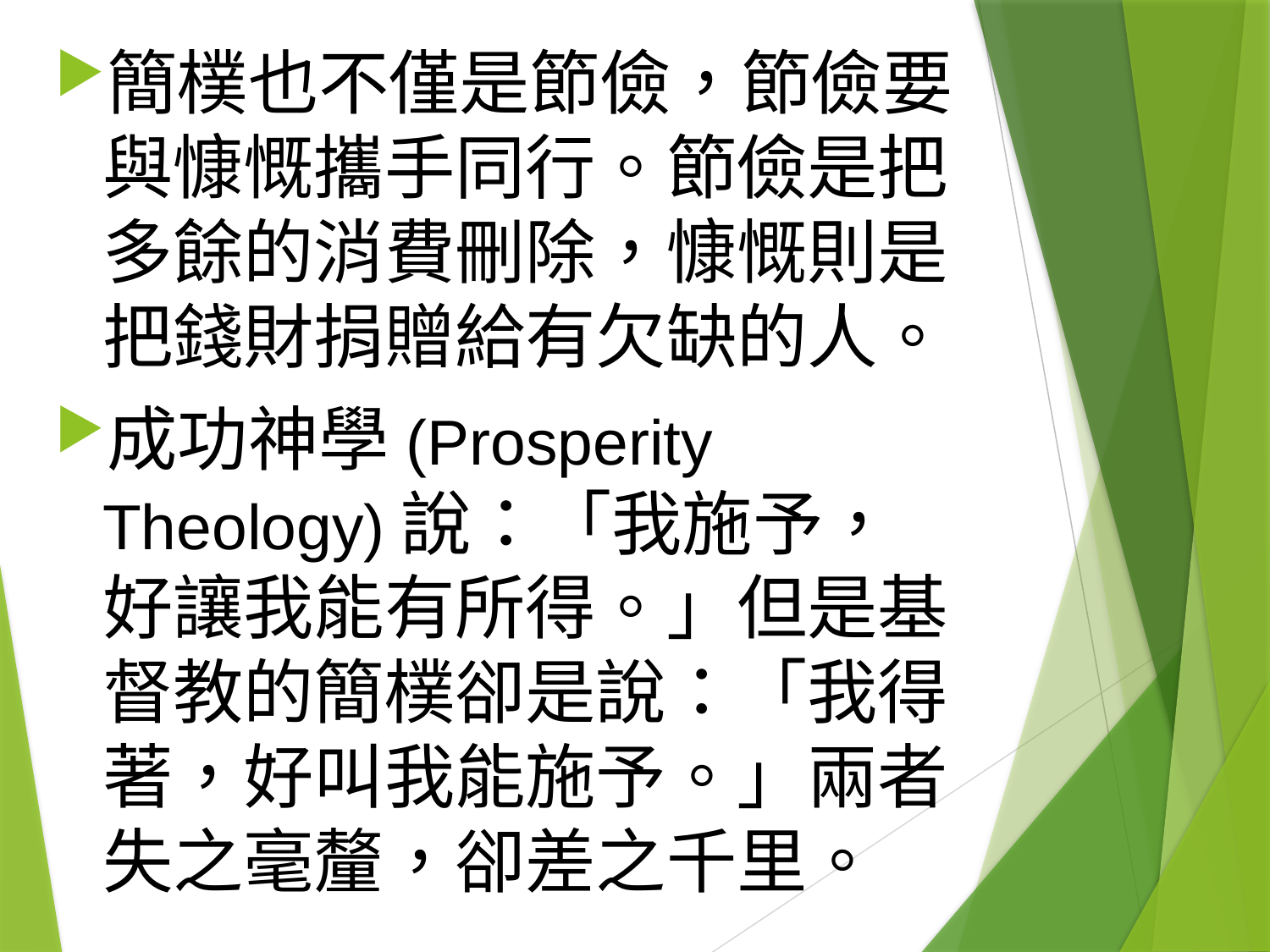

簡樸也不僅是節儉，節儉要與慷慨攜手同行。節儉是把多餘的消費刪除，慷慨則是把錢財捐贈給有欠缺的人。
成功神學(Prosperity Theology)說：「我施予，好讓我能有所得。」但是基督教的簡樸卻是說：「我得著，好叫我能施予。」兩者失之毫釐，卻差之千里。
#